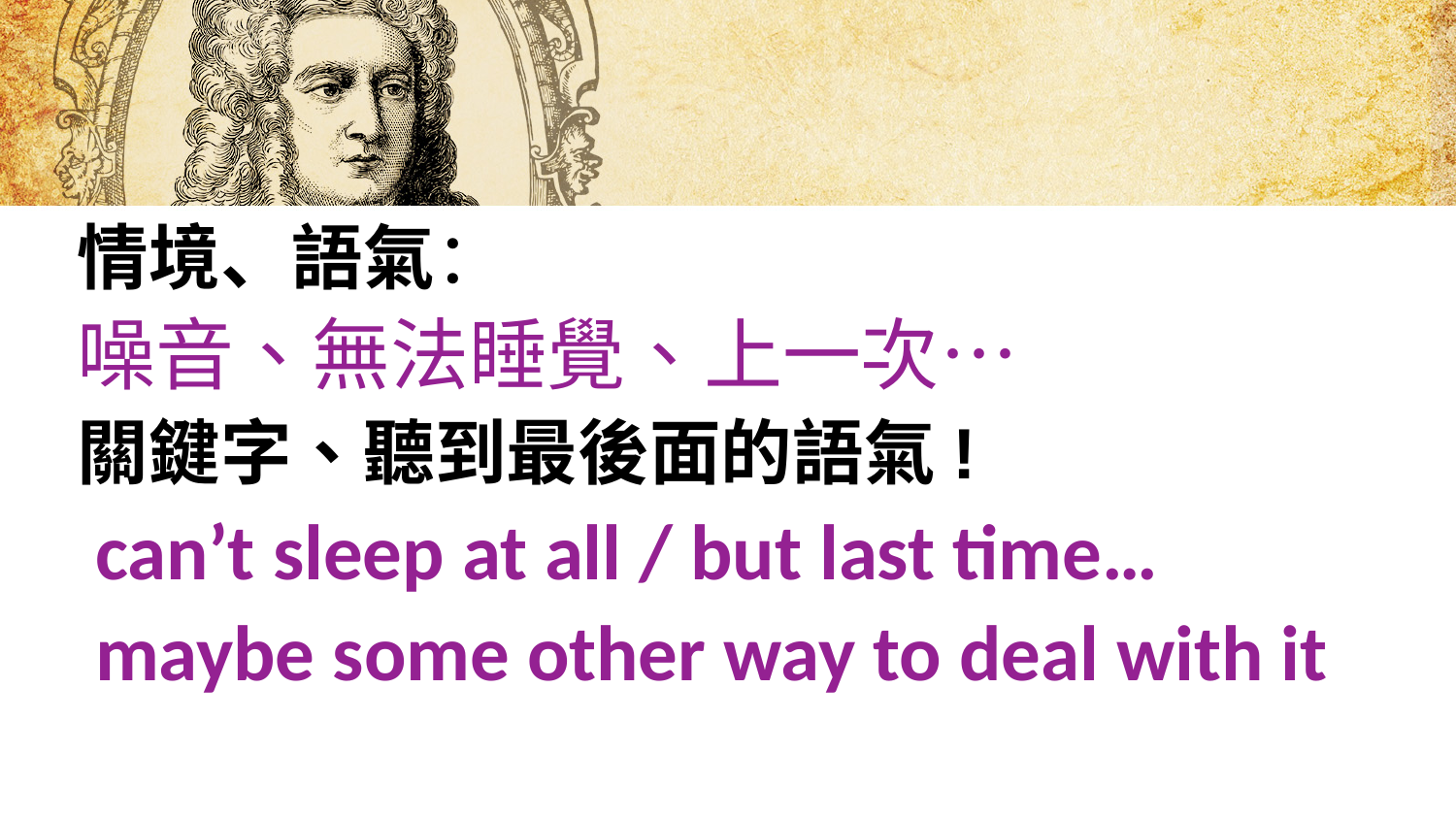

情境、語氣：
噪音、無法睡覺、上一次…
關鍵字、聽到最後面的語氣!
 can’t sleep at all / but last time…
 maybe some other way to deal with it